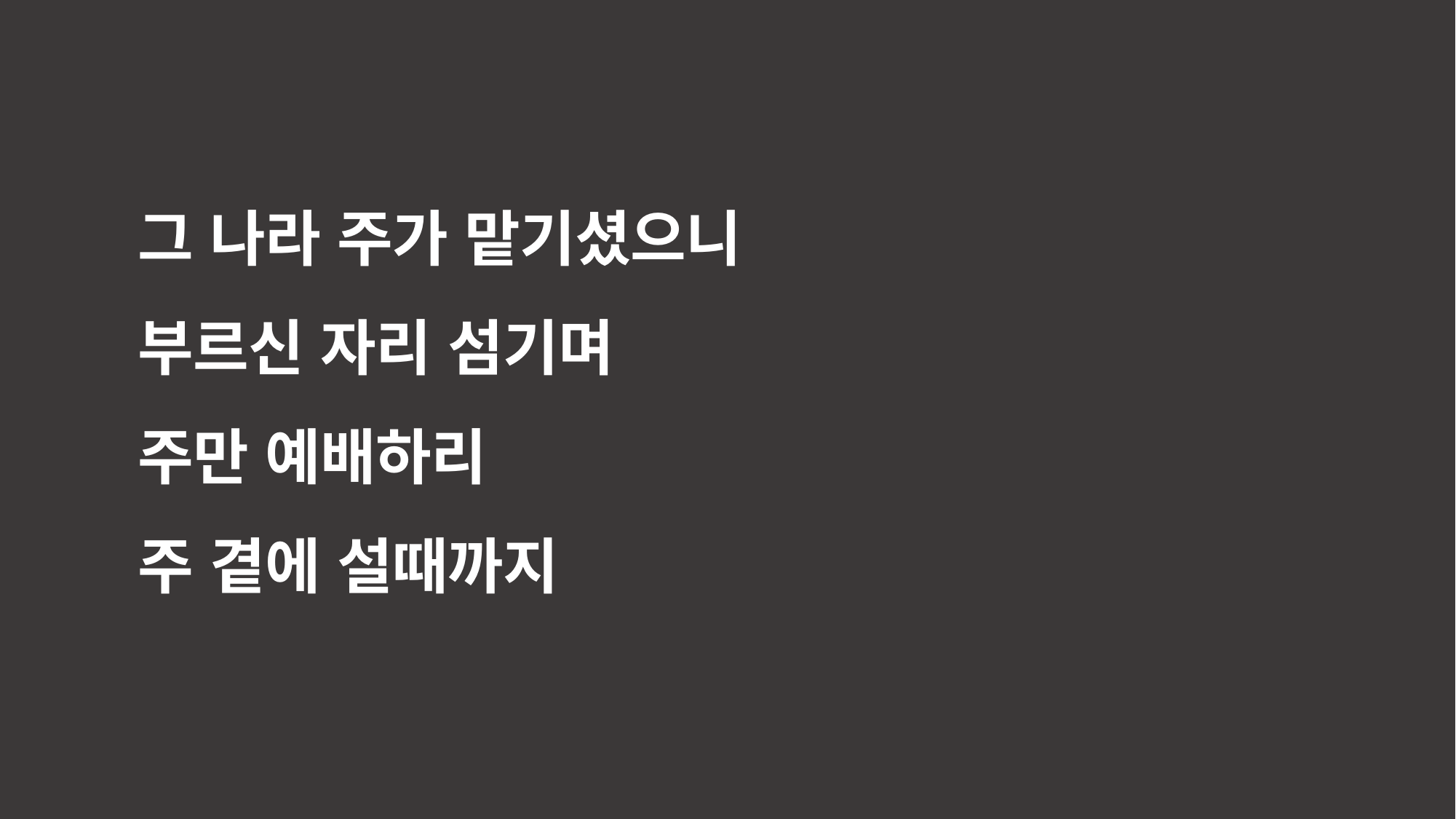

그 나라 주가 맡기셨으니
부르신 자리 섬기며
주만 예배하리
주 곁에 설때까지